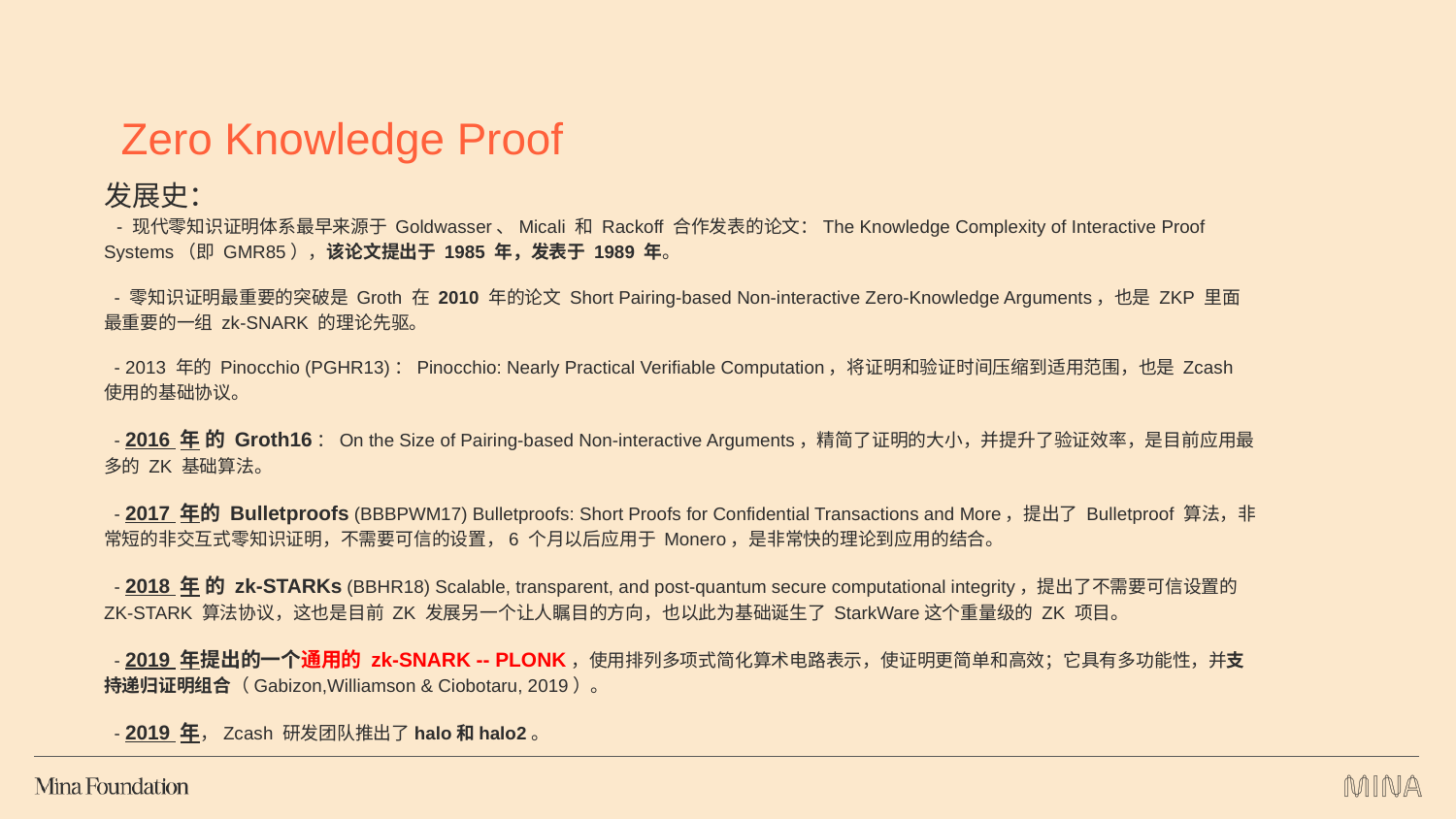

Zero Knowledge Proof
发展史：
  - 现代零知识证明体系最早来源于 Goldwasser、Micali 和 Rackoff 合作发表的论文：The Knowledge Complexity of Interactive Proof Systems（即 GMR85），该论文提出于 1985 年，发表于 1989 年。
  - 零知识证明最重要的突破是 Groth 在 2010 年的论文 Short Pairing-based Non-interactive Zero-Knowledge Arguments，也是 ZKP 里面最重要的一组 zk-SNARK 的理论先驱。
  - 2013 年的 Pinocchio (PGHR13)：Pinocchio: Nearly Practical Verifiable Computation，将证明和验证时间压缩到适用范围，也是 Zcash 使用的基础协议。
  - 2016 年 的 Groth16：On the Size of Pairing-based Non-interactive Arguments，精简了证明的大小，并提升了验证效率，是目前应用最多的 ZK 基础算法。
  - 2017 年的 Bulletproofs (BBBPWM17) Bulletproofs: Short Proofs for Confidential Transactions and More，提出了 Bulletproof 算法，非常短的非交互式零知识证明，不需要可信的设置，6 个月以后应用于 Monero，是非常快的理论到应用的结合。
  - 2018 年 的 zk-STARKs (BBHR18) Scalable, transparent, and post-quantum secure computational integrity，提出了不需要可信设置的 ZK-STARK 算法协议，这也是目前 ZK 发展另一个让人瞩目的方向，也以此为基础诞生了 StarkWare这个重量级的 ZK 项目。
  - 2019 年提出的一个通用的 zk-SNARK -- PLONK，使用排列多项式简化算术电路表示，使证明更简单和高效；它具有多功能性，并支持递归证明组合（Gabizon,Williamson & Ciobotaru, 2019）。
  - 2019 年，Zcash 研发团队推出了halo和halo2。